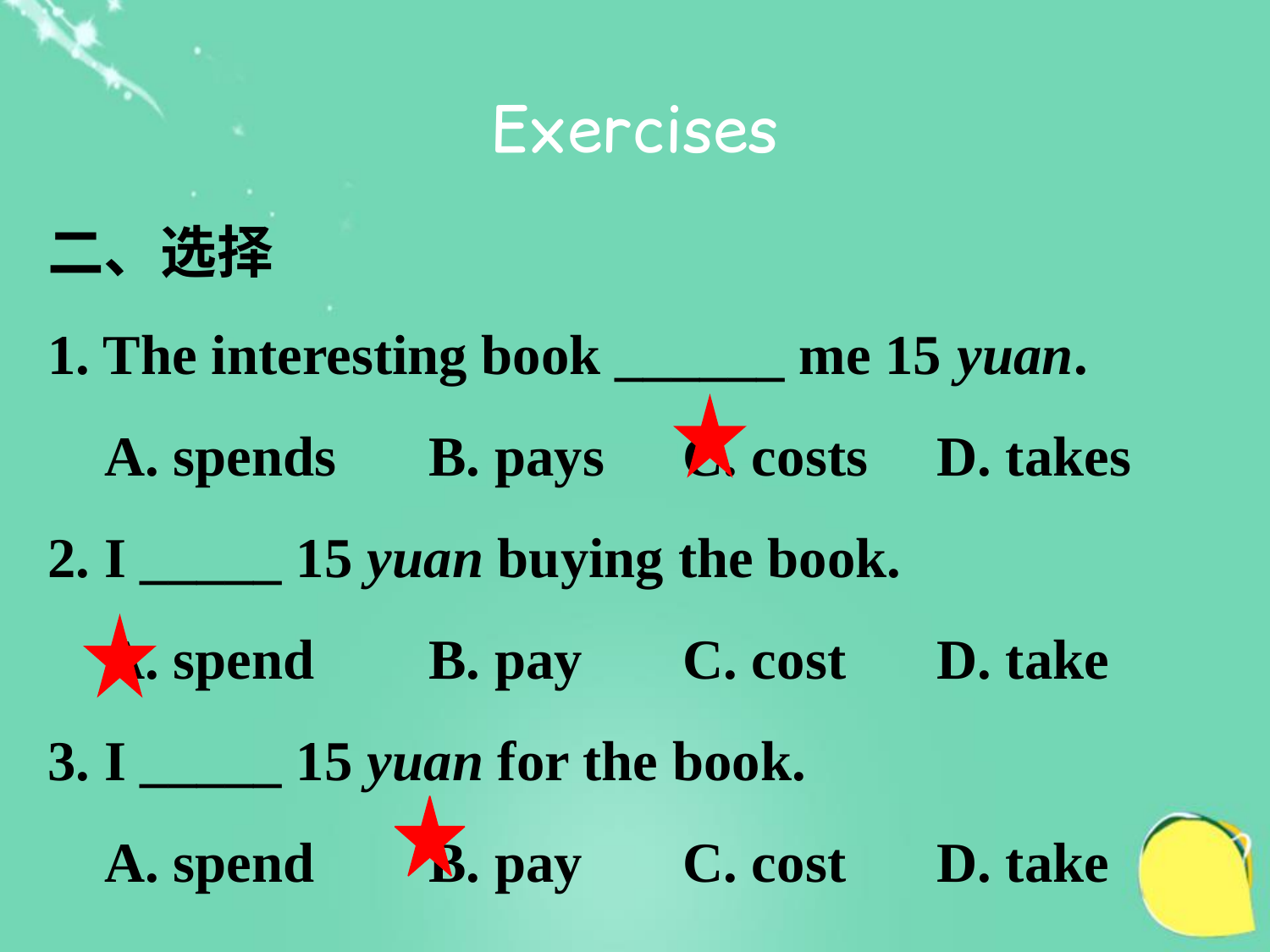

Exercises
二、选择
1. The interesting book ______ me 15 yuan.
    A. spends	B. pays	C. costs	D. takes
2. I _____ 15 yuan buying the book.
    A. spend	B. pay	C. cost	D. take
3. I _____ 15 yuan for the book.
    A. spend	B. pay	C. cost	D. take